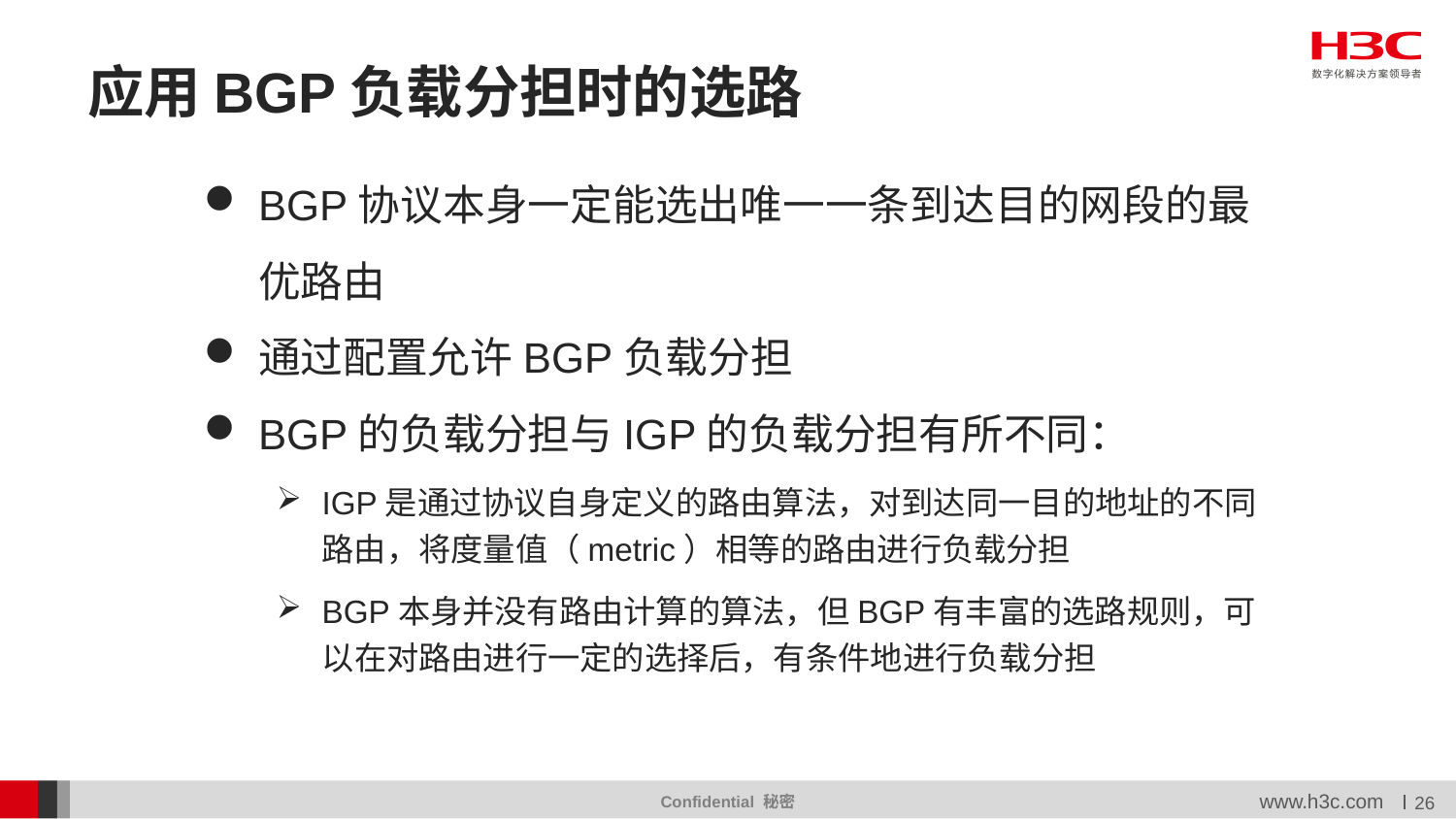

# 应用BGP负载分担时的选路
BGP协议本身一定能选出唯一一条到达目的网段的最优路由
通过配置允许BGP负载分担
BGP的负载分担与IGP的负载分担有所不同：
IGP是通过协议自身定义的路由算法，对到达同一目的地址的不同路由，将度量值（metric）相等的路由进行负载分担
BGP本身并没有路由计算的算法，但BGP有丰富的选路规则，可以在对路由进行一定的选择后，有条件地进行负载分担